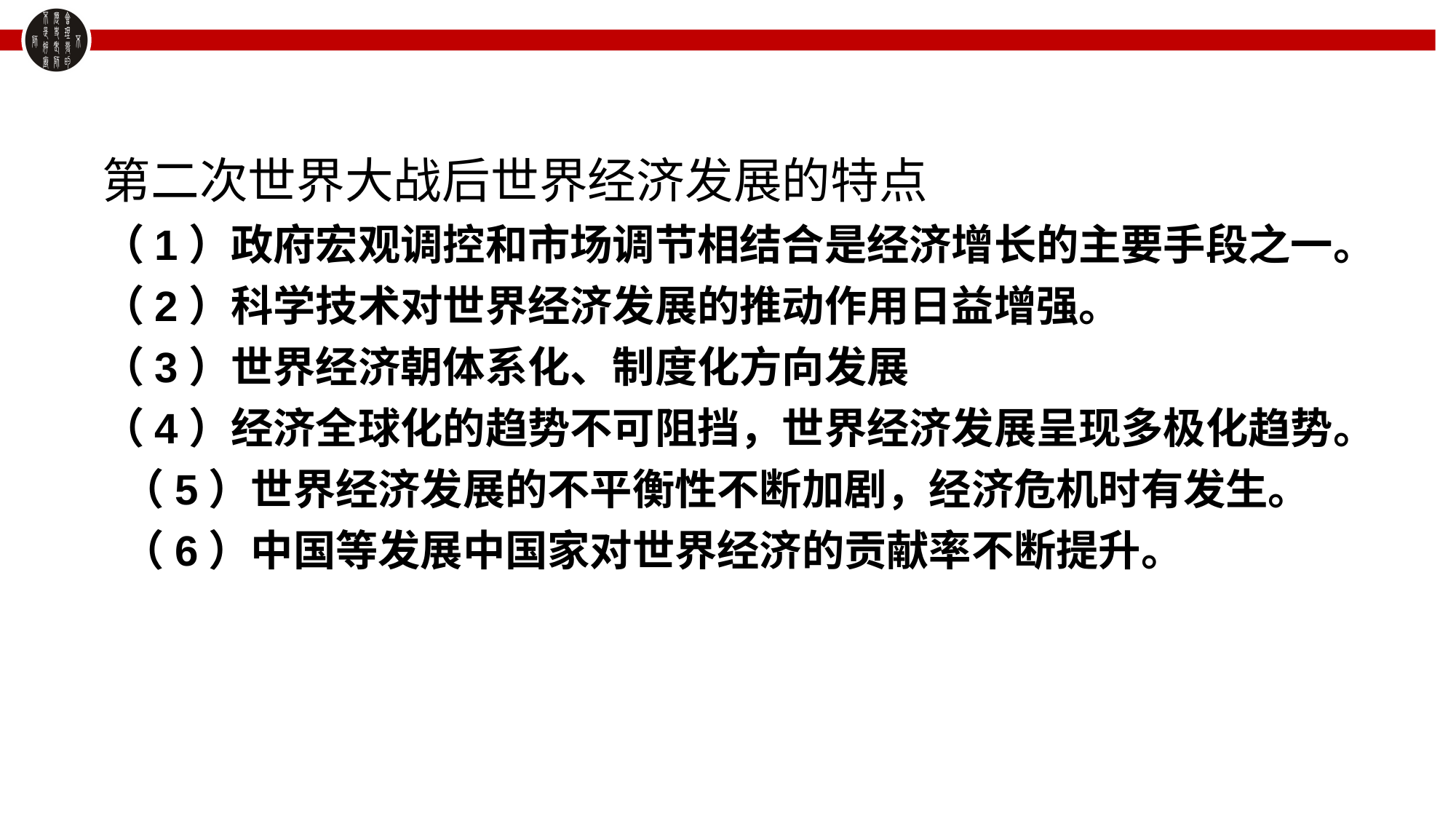

第二次世界大战后世界经济发展的特点
（1）政府宏观调控和市场调节相结合是经济增长的主要手段之一。
（2）科学技术对世界经济发展的推动作用日益增强。
（3）世界经济朝体系化、制度化方向发展
（4）经济全球化的趋势不可阻挡，世界经济发展呈现多极化趋势。
 （5）世界经济发展的不平衡性不断加剧，经济危机时有发生。
 （6）中国等发展中国家对世界经济的贡献率不断提升。